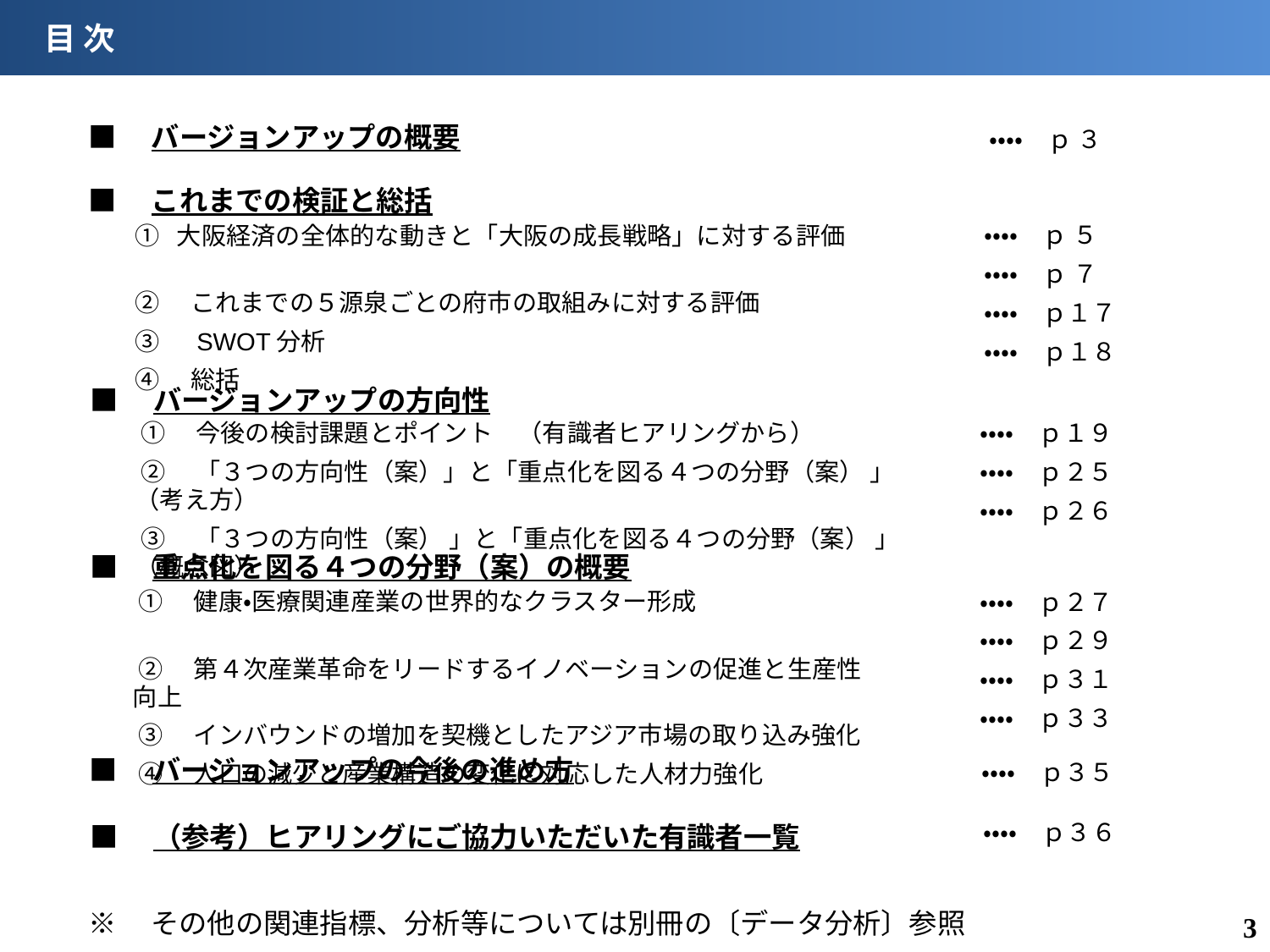

目 次
■　バージョンアップの概要
・・・・　ｐ ３
■　これまでの検証と総括
・・・・　ｐ ５
・・・・　ｐ ７
・・・・　ｐ１７
・・・・　ｐ１８
 ①  大阪経済の全体的な動きと「大阪の成長戦略」に対する評価
 ②　これまでの５源泉ごとの府市の取組みに対する評価
 ③　SWOT分析
 ④　総括
■　バージョンアップの方向性
 ①　今後の検討課題とポイント　（有識者ヒアリングから）
 ②　「３つの方向性（案）」と「重点化を図る４つの分野（案） 」（考え方）
 ③　「３つの方向性（案） 」と「重点化を図る４つの分野（案） 」（概念図）
・・・・　ｐ１９
・・・・　ｐ２５
・・・・　ｐ２６

■　重点化を図る４つの分野（案）の概要
 ①　健康・医療関連産業の世界的なクラスター形成
 ②　第４次産業革命をリードするイノベーションの促進と生産性向上
 ③　インバウンドの増加を契機としたアジア市場の取り込み強化
 ④　人口の減少と産業構造の変化に対応した人材力強化
・・・・　ｐ２７
・・・・　ｐ２９
・・・・　ｐ３１
・・・・　ｐ３３

■　バージョンアップの今後の進め方
・・・・　ｐ３５
■　（参考）ヒアリングにご協力いただいた有識者一覧
・・・・　ｐ３６
※　その他の関連指標、分析等については別冊の〔データ分析〕参照
3